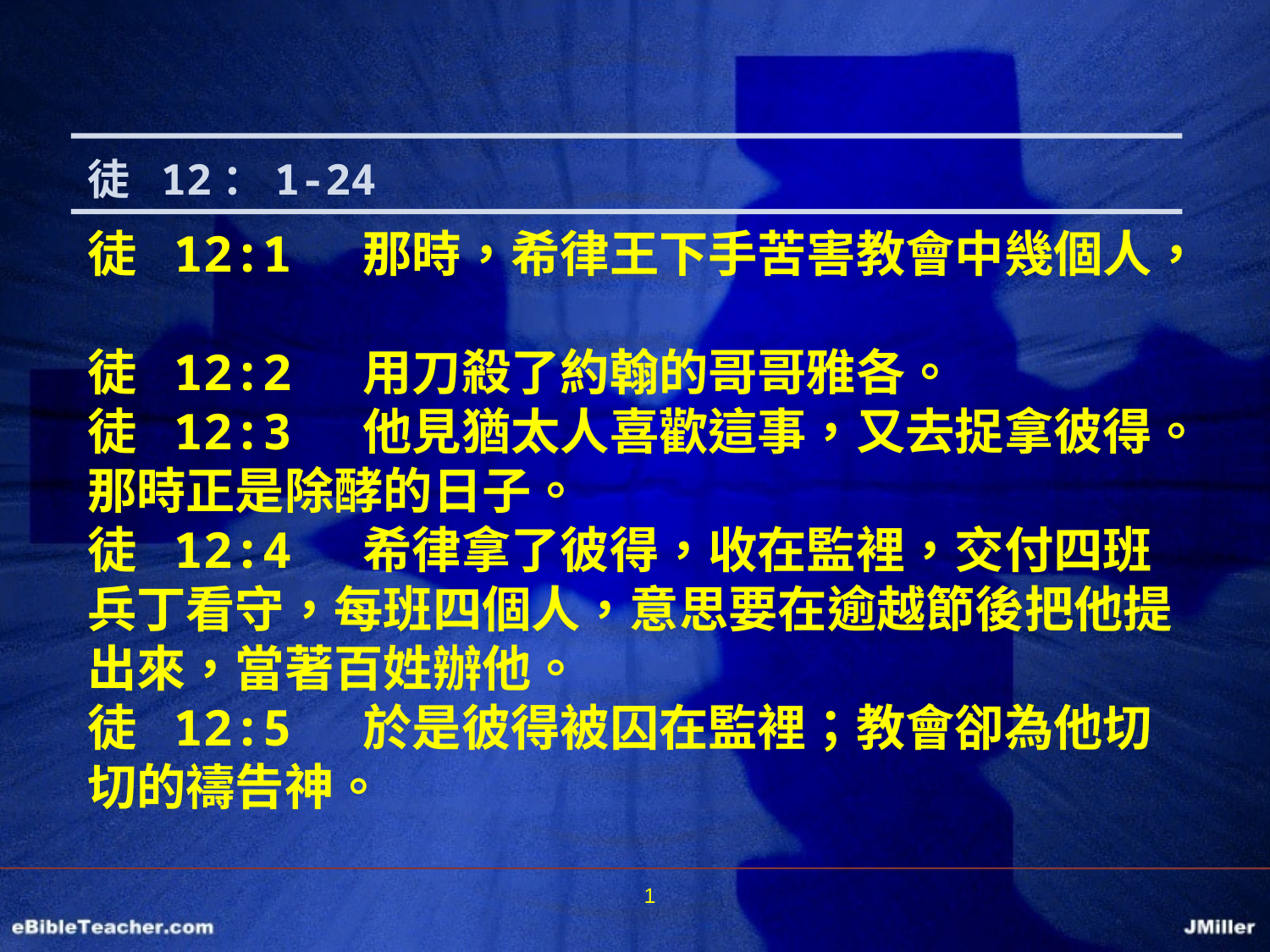

徒 12：1-24
徒 12:1  那時，希律王下手苦害教會中幾個人，
徒 12:2  用刀殺了約翰的哥哥雅各。
徒 12:3  他見猶太人喜歡這事，又去捉拿彼得。那時正是除酵的日子。
徒 12:4  希律拿了彼得，收在監裡，交付四班兵丁看守，每班四個人，意思要在逾越節後把他提出來，當著百姓辦他。
徒 12:5  於是彼得被囚在監裡；教會卻為他切切的禱告神。